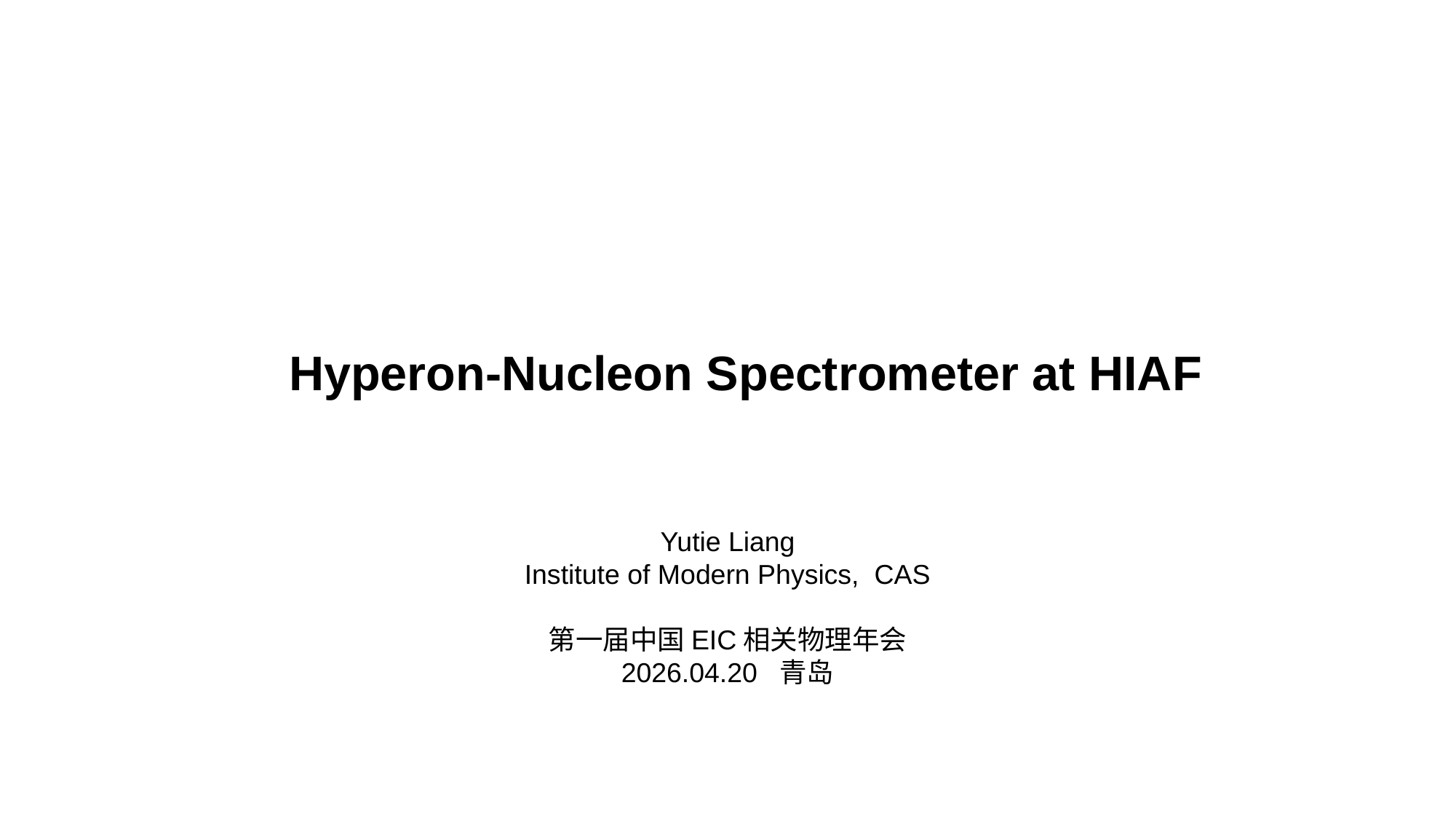

Hyperon-Nucleon Spectrometer at HIAF
Yutie Liang
Institute of Modern Physics,  CAS

第一届中国EIC相关物理年会
2026.04.20  青岛